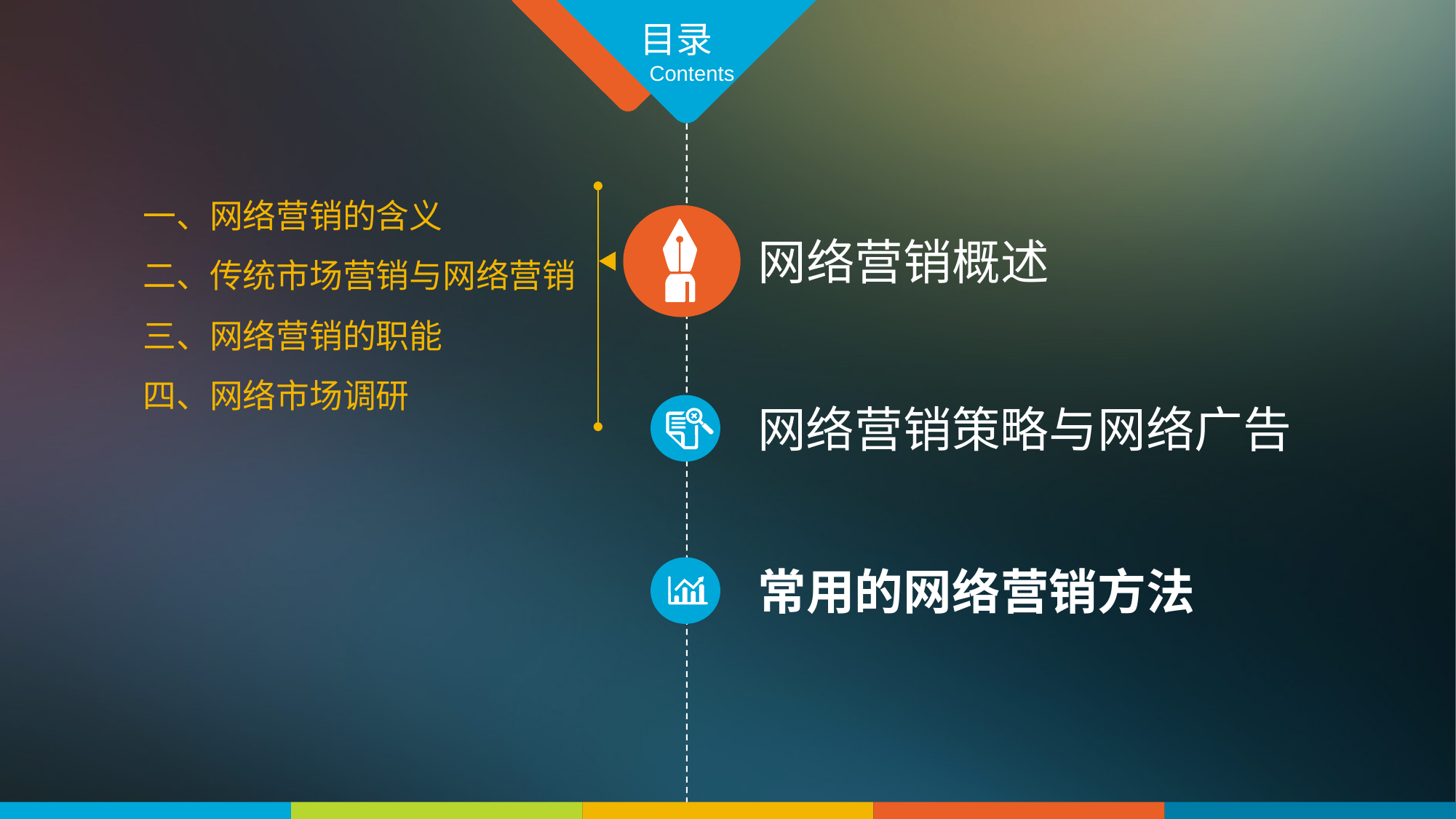

目录
Contents

一、网络营销的含义
二、传统市场营销与网络营销
三、网络营销的职能
四、网络市场调研

网络营销概述

网络营销策略与网络广告

常用的网络营销方法